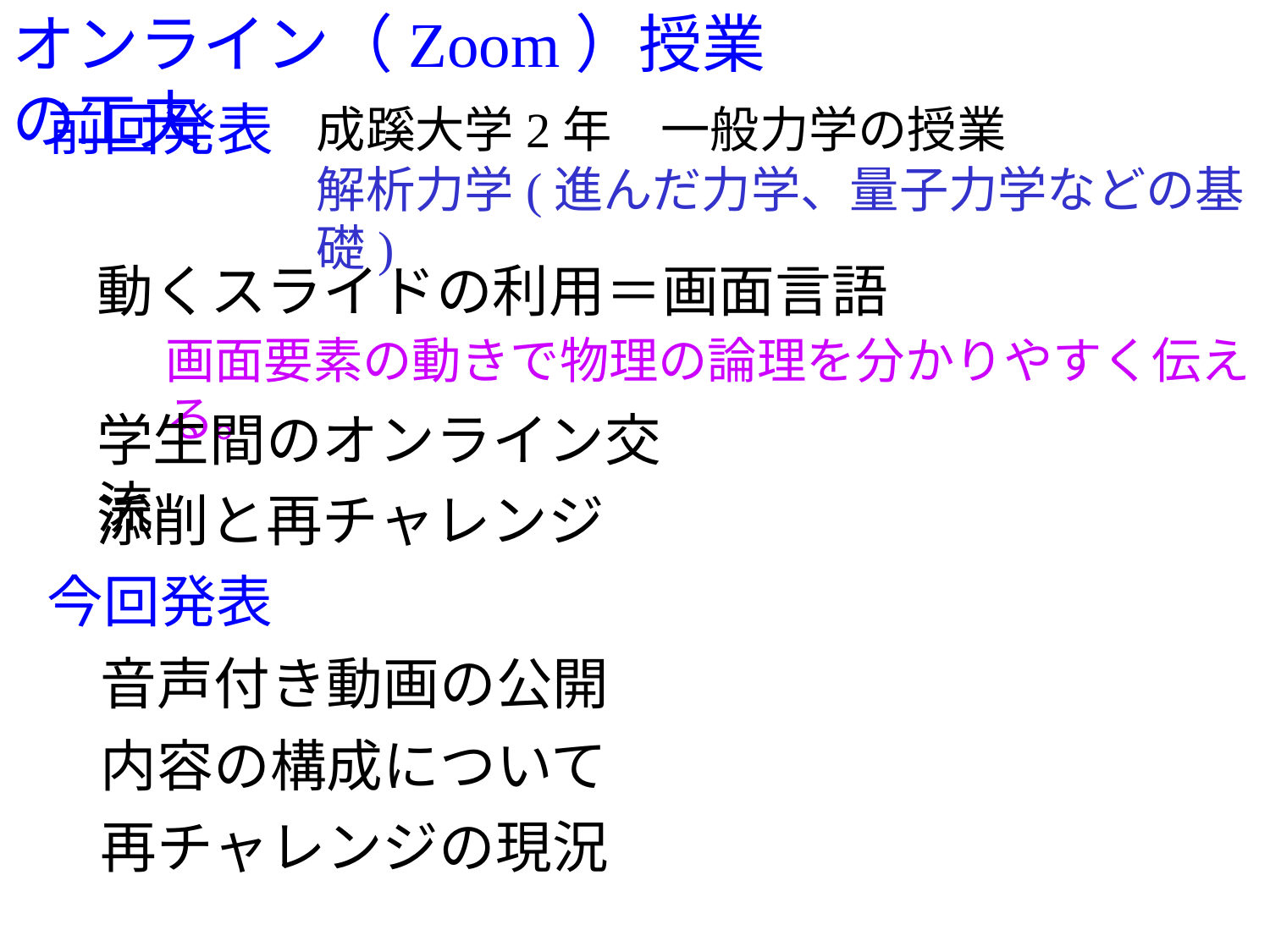

オンライン（Zoom）授業の工夫
前回発表
成蹊大学2年　一般力学の授業
解析力学(進んだ力学、量子力学などの基礎)
動くスライドの利用＝画面言語
画面要素の動きで物理の論理を分かりやすく伝える。
学生間のオンライン交流
添削と再チャレンジ
今回発表
音声付き動画の公開
内容の構成について
再チャレンジの現況